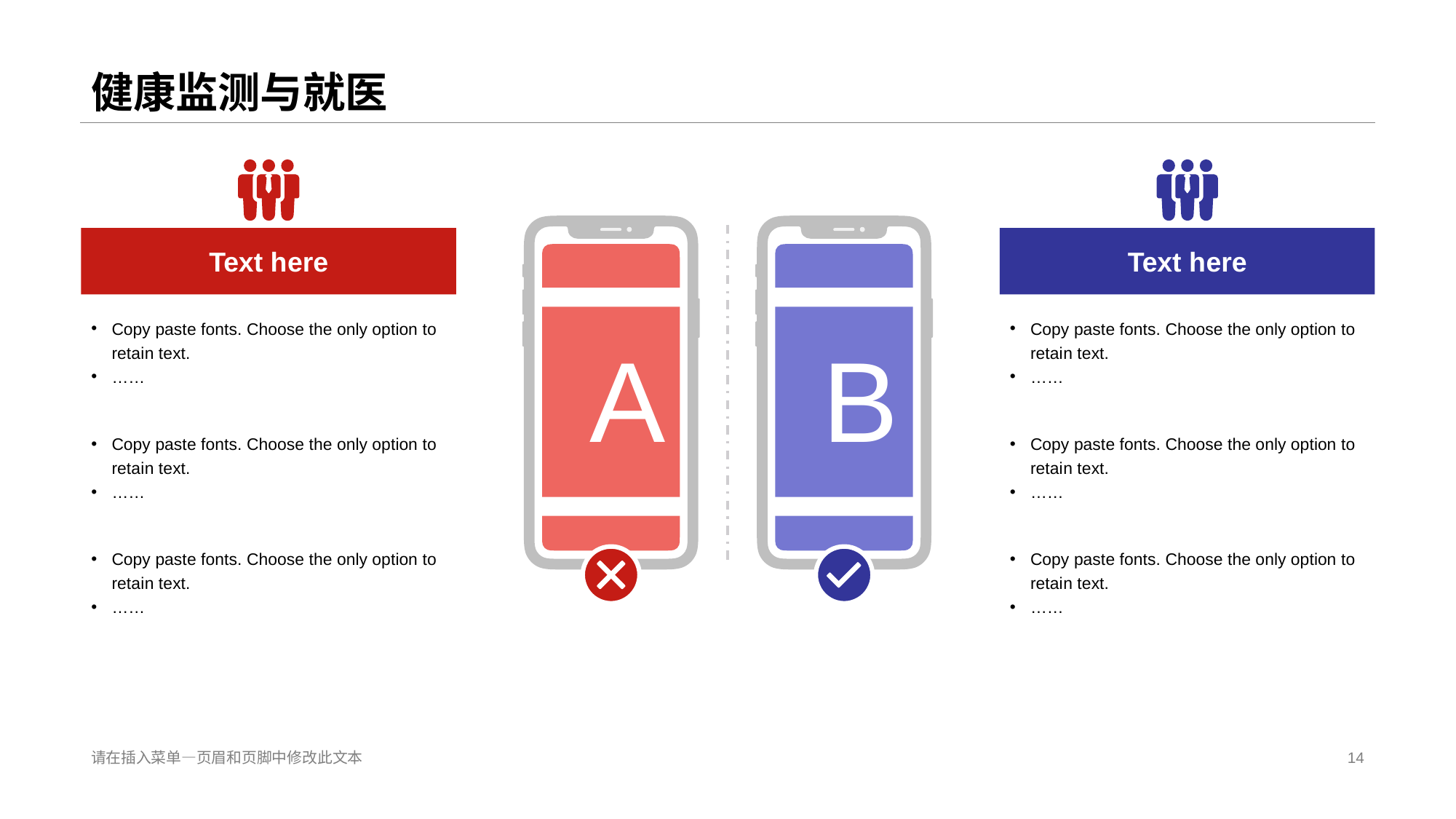

# 健康监测与就医

Text h ere

Text h ere

Copy paste fonts. Choose the only option to retai n text.
……
Copy paste fonts. Choose the only option to retai n text.
……
A
B
Copy paste fonts. Choose the only option to retai n text.
……
Copy paste fonts. Choose the only option to retai n text.
……
Copy paste fonts. Choose the only option to retai n text.
……
Copy paste fonts. Choose the only option to retai n text.
……

请在插入菜单—页眉和页脚中修改此文本
14